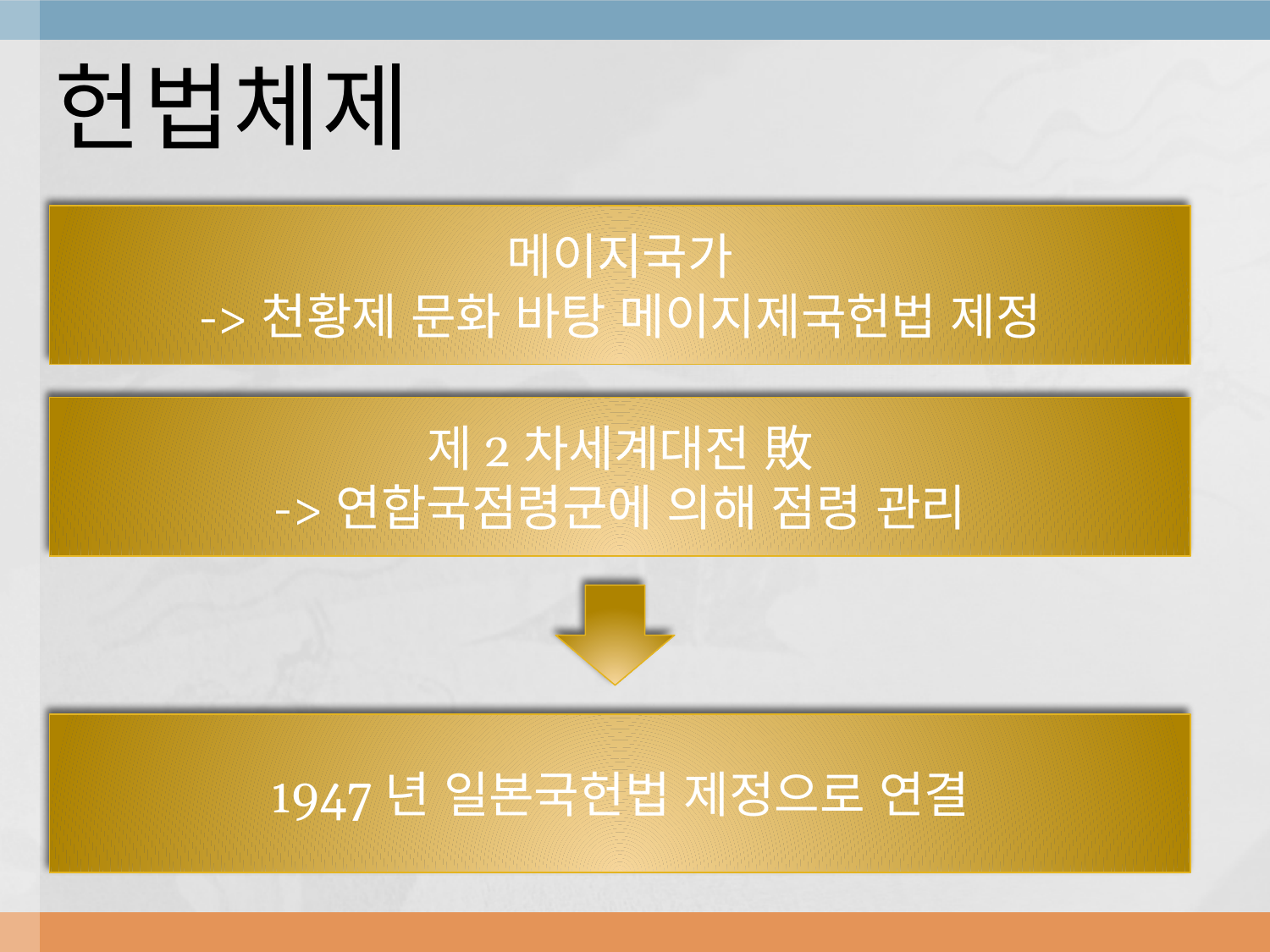

# 헌법체제
메이지국가
->천황제 문화 바탕 메이지제국헌법 제정
제2차세계대전 敗
->연합국점령군에 의해 점령 관리

1947년 일본국헌법 제정으로 연결